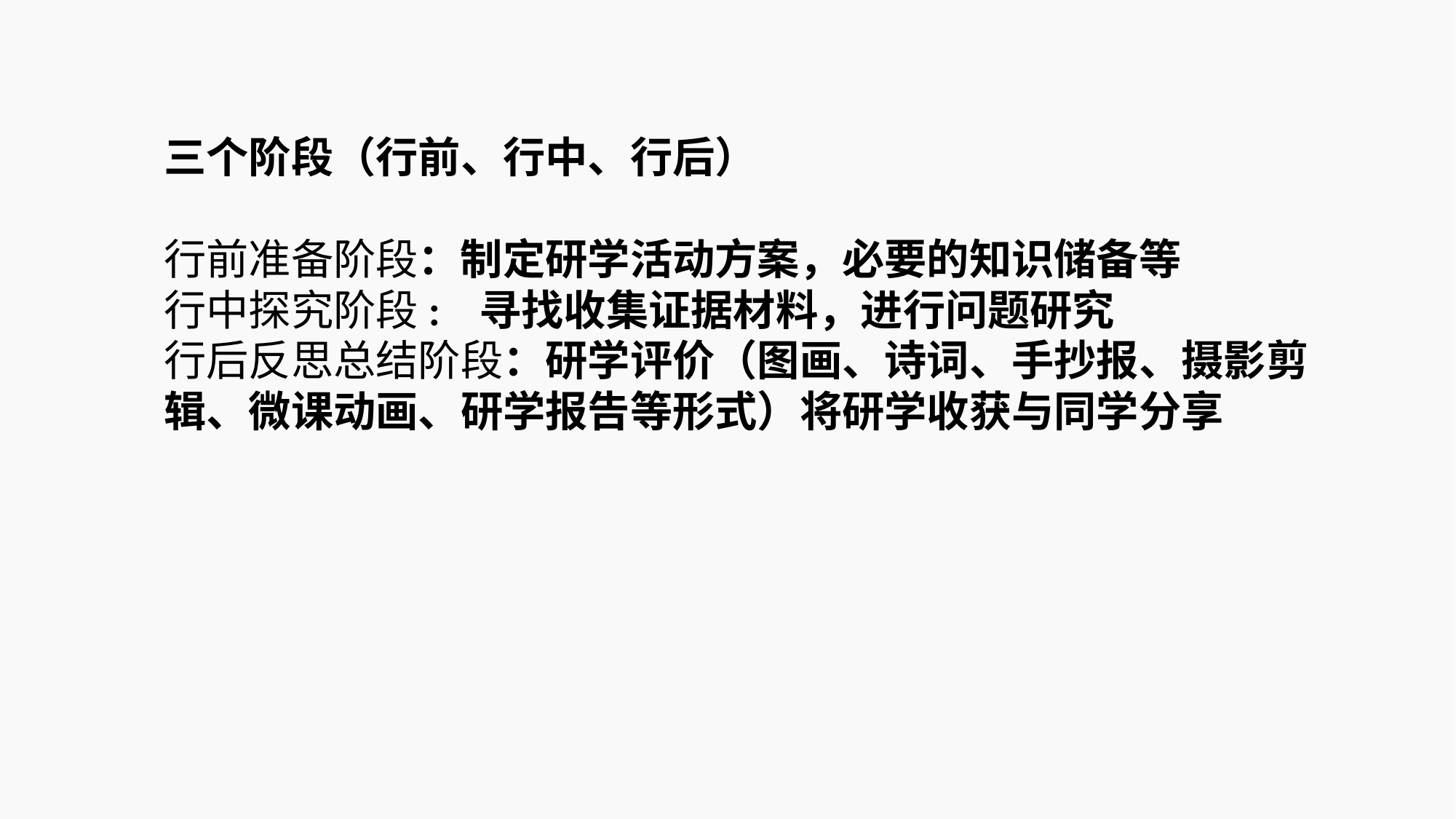

三个阶段（行前、行中、行后）

行前准备阶段：制定研学活动方案，必要的知识储备等
行中探究阶段:   寻找收集证据材料，进行问题研究
行后反思总结阶段：研学评价（图画、诗词、手抄报、摄影剪辑、微课动画、研学报告等形式）将研学收获与同学分享